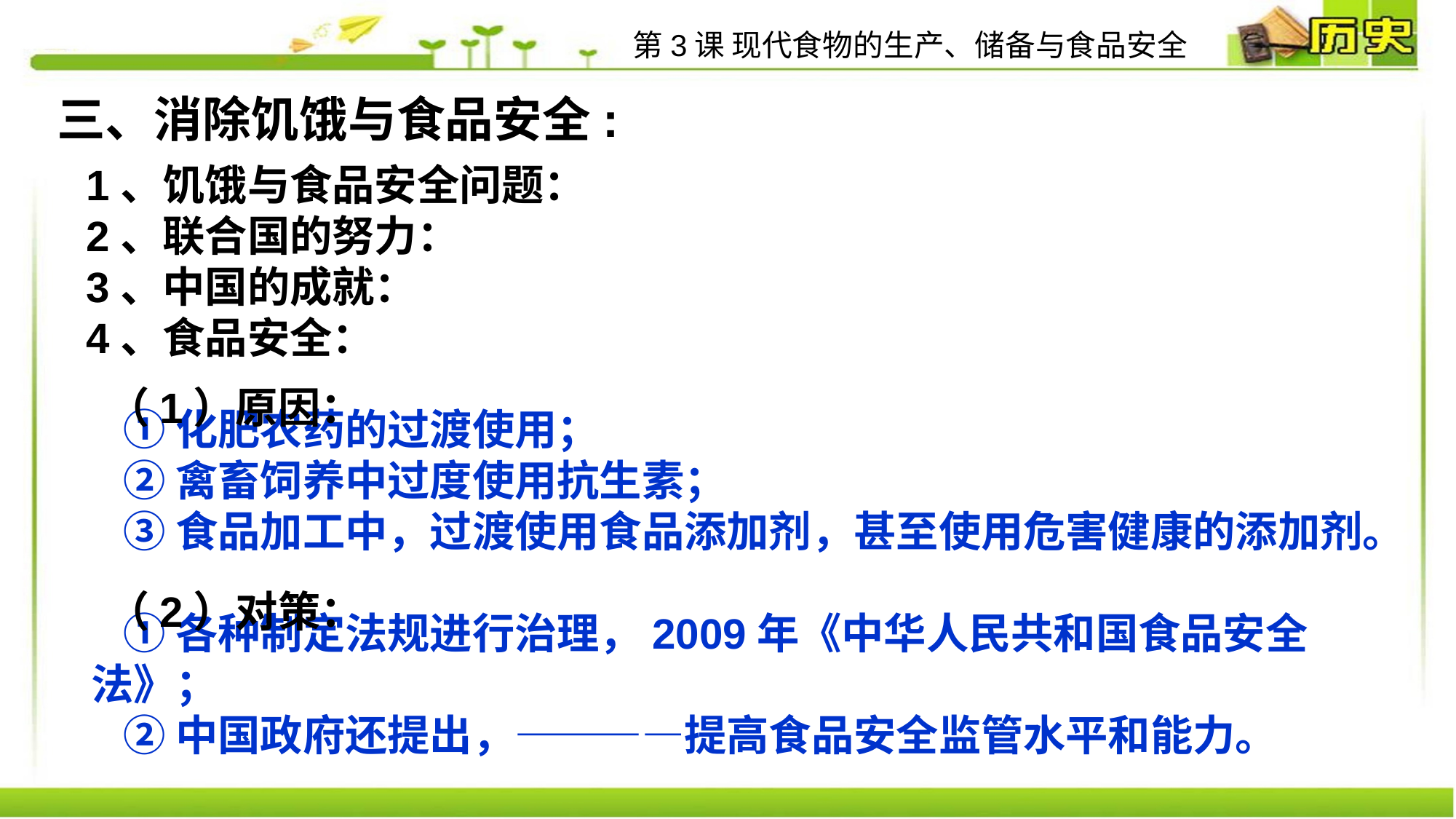

第3课 现代食物的生产、储备与食品安全
三、消除饥饿与食品安全:
1、饥饿与食品安全问题：
2、联合国的努力：
3、中国的成就：
4、食品安全：
（1）原因：

（2）对策：

①化肥农药的过渡使用；
②禽畜饲养中过度使用抗生素；
③食品加工中，过渡使用食品添加剂，甚至使用危害健康的添加剂。

①各种制定法规进行治理，2009年《中华人民共和国食品安全法》；
②中国政府还提出，————提高食品安全监管水平和能力。